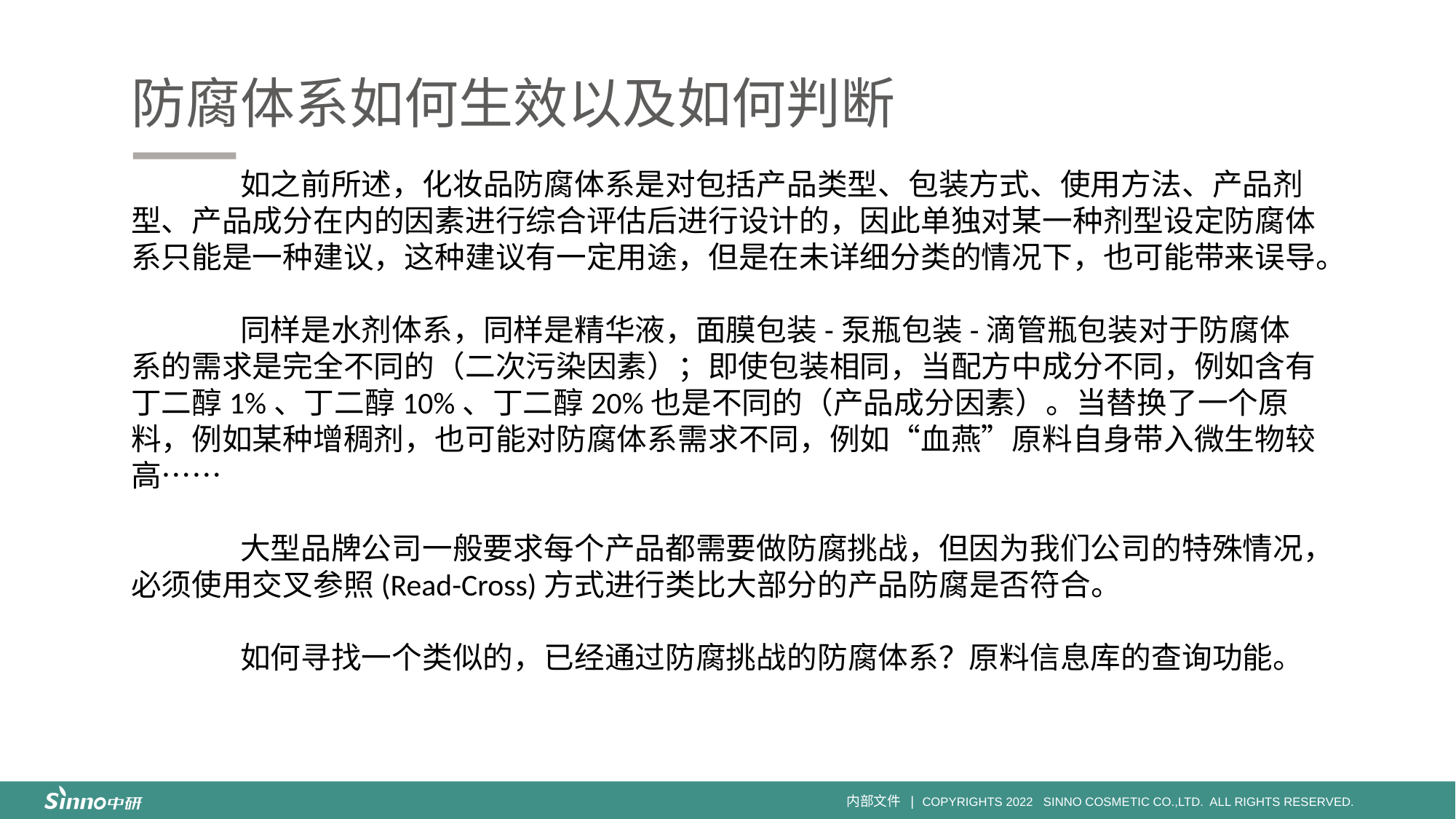

防腐体系如何生效以及如何判断

	如之前所述，化妆品防腐体系是对包括产品类型、包装方式、使用方法、产品剂型、产品成分在内的因素进行综合评估后进行设计的，因此单独对某一种剂型设定防腐体系只能是一种建议，这种建议有一定用途，但是在未详细分类的情况下，也可能带来误导。

	同样是水剂体系，同样是精华液，面膜包装-泵瓶包装-滴管瓶包装对于防腐体系的需求是完全不同的（二次污染因素）；即使包装相同，当配方中成分不同，例如含有丁二醇1%、丁二醇10%、丁二醇20%也是不同的（产品成分因素）。当替换了一个原料，例如某种增稠剂，也可能对防腐体系需求不同，例如“血燕”原料自身带入微生物较高……

	大型品牌公司一般要求每个产品都需要做防腐挑战，但因为我们公司的特殊情况，必须使用交叉参照(Read-Cross)方式进行类比大部分的产品防腐是否符合。

	如何寻找一个类似的，已经通过防腐挑战的防腐体系？原料信息库的查询功能。